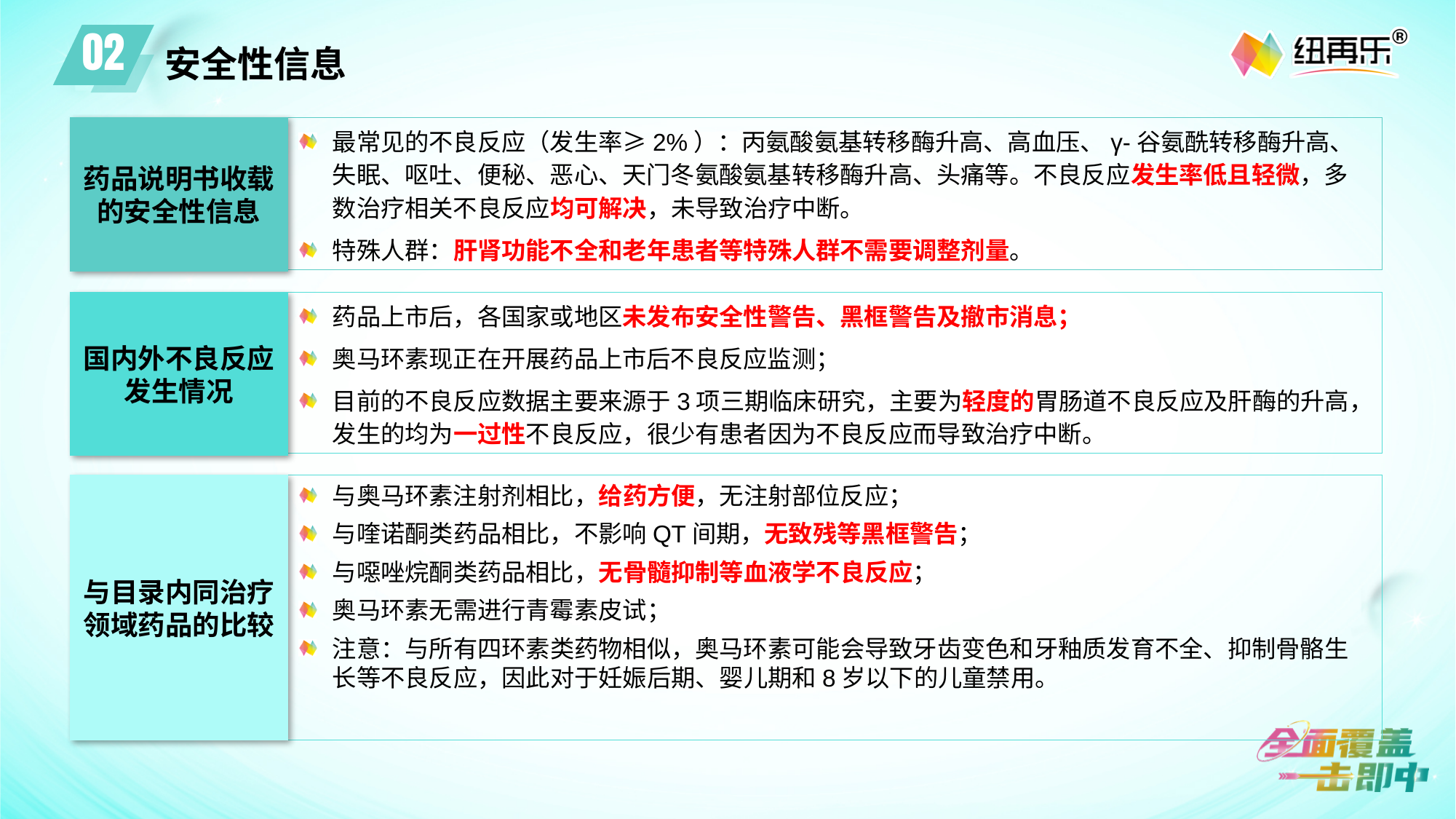

02

安全性信息
药品说明书收载的安全性信息
最常见的不良反应（发生率≥2%）：丙氨酸氨基转移酶升高、高血压、γ-谷氨酰转移酶升高、失眠、呕吐、便秘、恶心、天门冬氨酸氨基转移酶升高、头痛等。不良反应发生率低且轻微，多数治疗相关不良反应均可解决，未导致治疗中断。
特殊人群：肝肾功能不全和老年患者等特殊人群不需要调整剂量。
国内外不良反应发生情况
药品上市后，各国家或地区未发布安全性警告、黑框警告及撤市消息；
奥马环素现正在开展药品上市后不良反应监测；
目前的不良反应数据主要来源于3项三期临床研究，主要为轻度的胃肠道不良反应及肝酶的升高，发生的均为一过性不良反应，很少有患者因为不良反应而导致治疗中断。
与目录内同治疗领域药品的比较
与奥马环素注射剂相比，给药方便，无注射部位反应；
与喹诺酮类药品相比，不影响QT间期，无致残等黑框警告；
与噁唑烷酮类药品相比，无骨髓抑制等血液学不良反应；
奥马环素无需进行青霉素皮试；
注意：与所有四环素类药物相似，奥马环素可能会导致牙齿变色和牙釉质发育不全、抑制骨骼生长等不良反应，因此对于妊娠后期、婴儿期和8岁以下的儿童禁用。